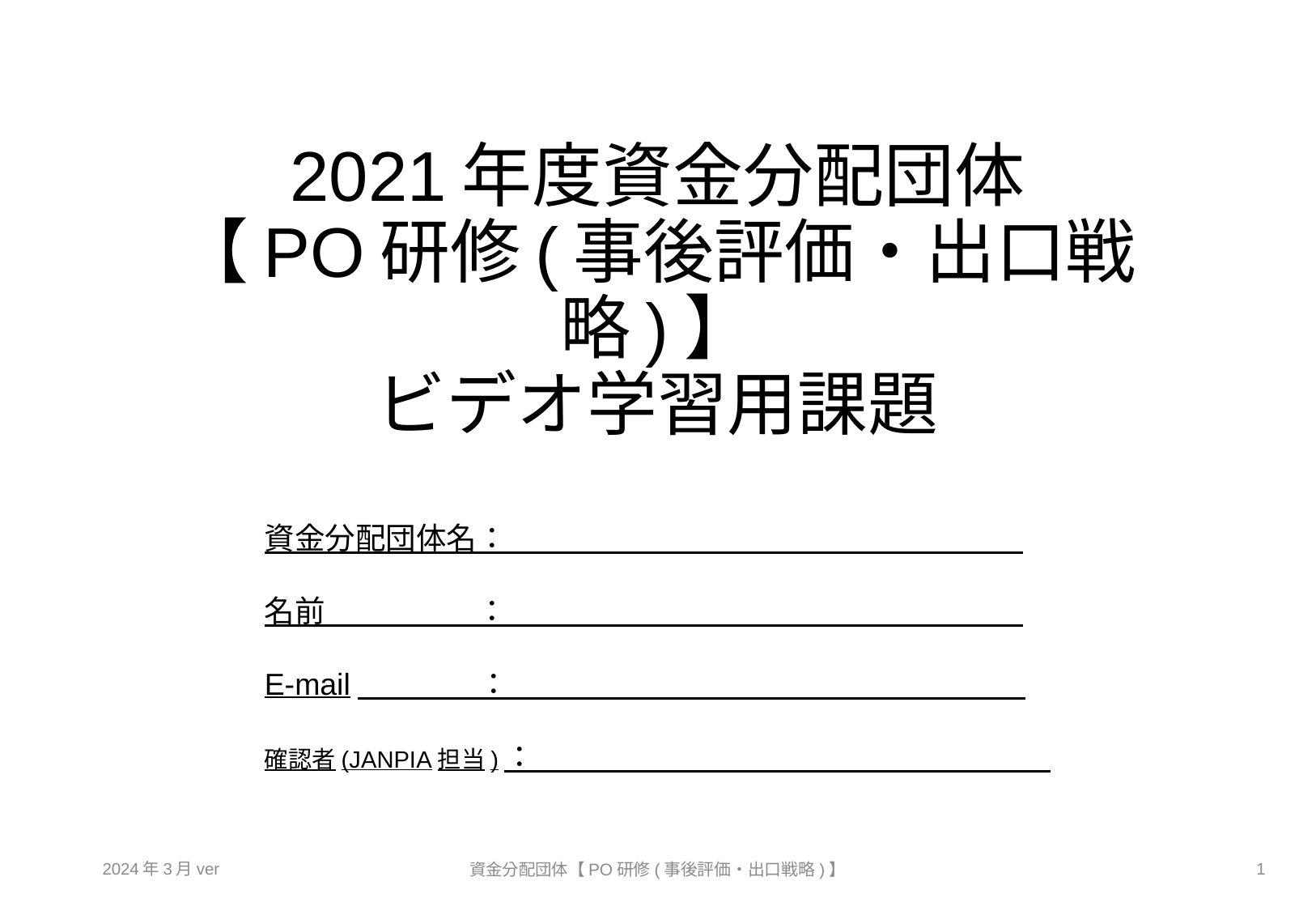

# 2021年度資金分配団体 【PO研修(事後評価・出口戦略)】 ビデオ学習用課題

資金分配団体名：

名前　　　　　：

E-mail　　　　：

確認者(JANPIA担当)：

2024年3月ver
資金分配団体【PO研修(事後評価・出口戦略)】
1